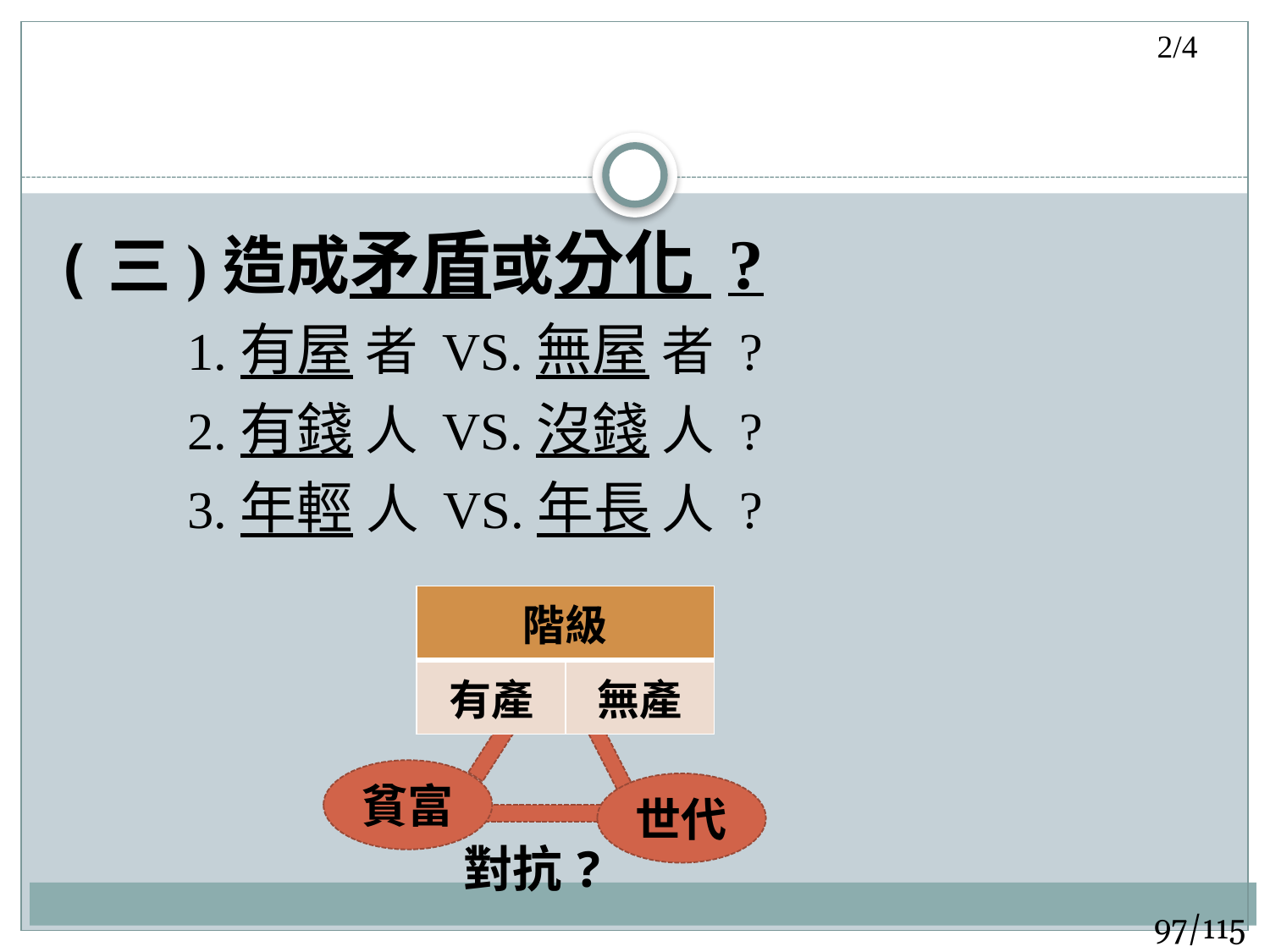

2/4
#

(三)造成矛盾或分化 ?
          1.有屋 者 VS.無屋 者 ?
          2.有錢 人 VS.沒錢 人 ?
          3.年輕 人 VS.年長 人 ?
| 階級 |  |
| --- | --- |
| 有產 | 無產 |

貧富
世代

對抗?